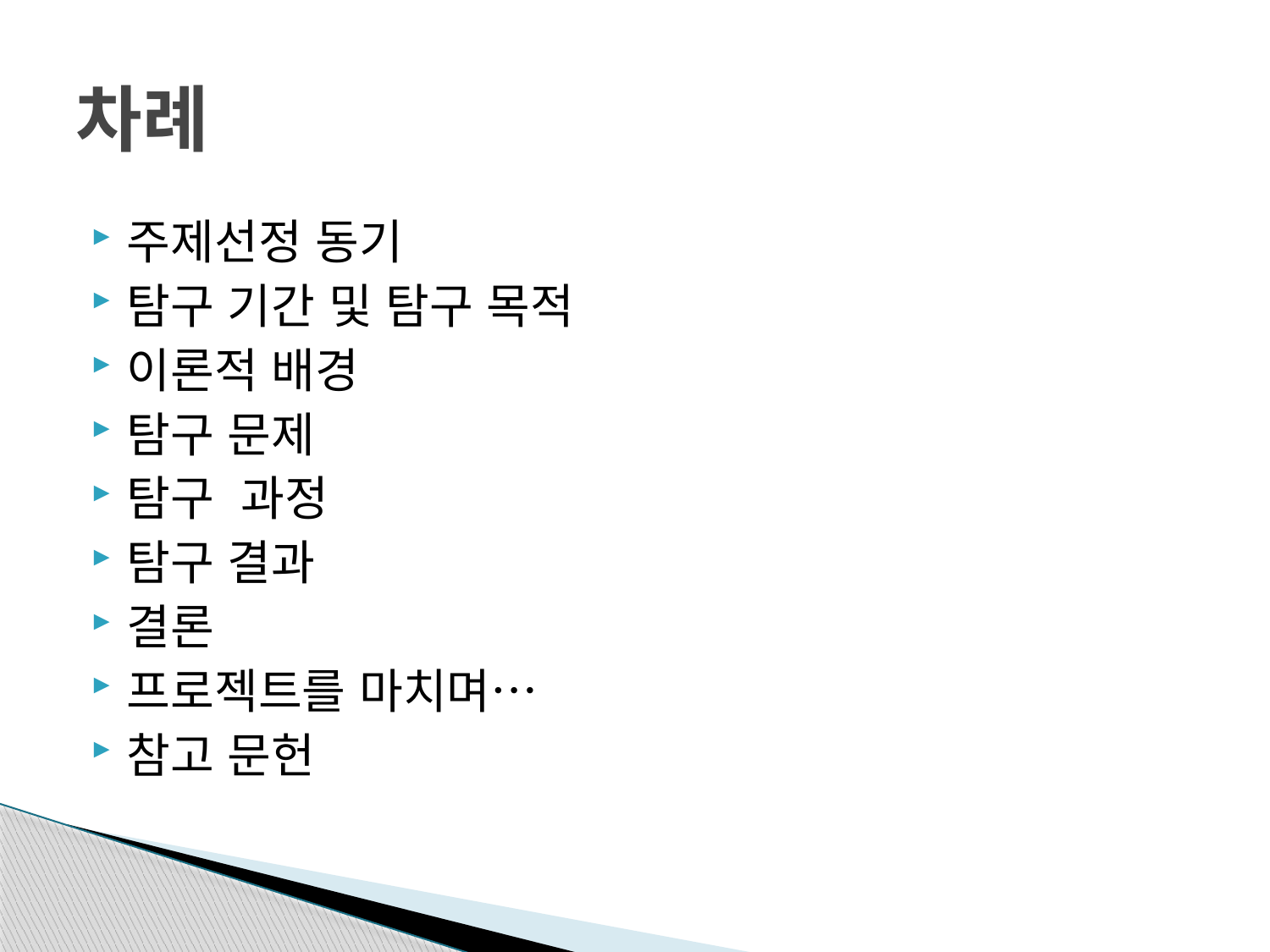

# 차례
주제선정 동기
탐구 기간 및 탐구 목적
이론적 배경
탐구 문제
탐구  과정
탐구 결과
결론
프로젝트를 마치며…
참고 문헌